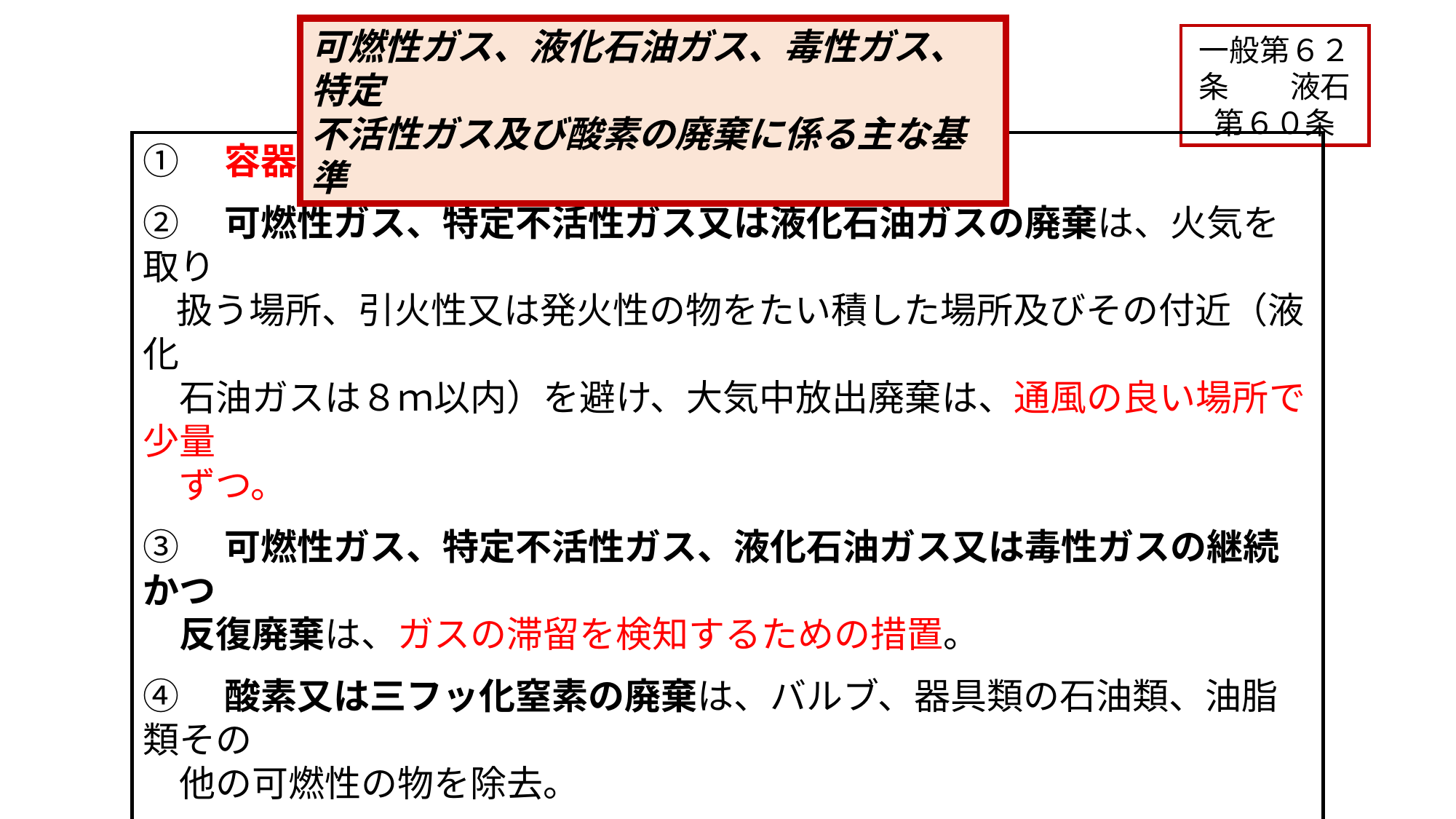

可燃性ガス、液化石油ガス、毒性ガス、特定
不活性ガス及び酸素の廃棄に係る主な基準
一般第６２条　　液石第６０条
①　容器とともに廃棄することの禁止。
②　可燃性ガス、特定不活性ガス又は液化石油ガスの廃棄は、火気を取り
   扱う場所、引火性又は発火性の物をたい積した場所及びその付近（液化
　石油ガスは８ｍ以内）を避け、大気中放出廃棄は、通風の良い場所で少量
　ずつ。
③　可燃性ガス、特定不活性ガス、液化石油ガス又は毒性ガスの継続かつ
　反復廃棄は、ガスの滞留を検知するための措置。
④　酸素又は三フッ化窒素の廃棄は、バルブ、器具類の石油類、油脂類その
　他の可燃性の物を除去。
⑤　廃棄後の容器は、バルブを閉止し、容器の転倒防止及びバルブの損傷
　防止措置（液化石油ガスのものは容器の転倒防止なし）。
⑥　充てん容器等、バルブ又は配管の加熱方法は、熱湿布、40度以下の温
　湯等又は40度以下の空気調和設備。